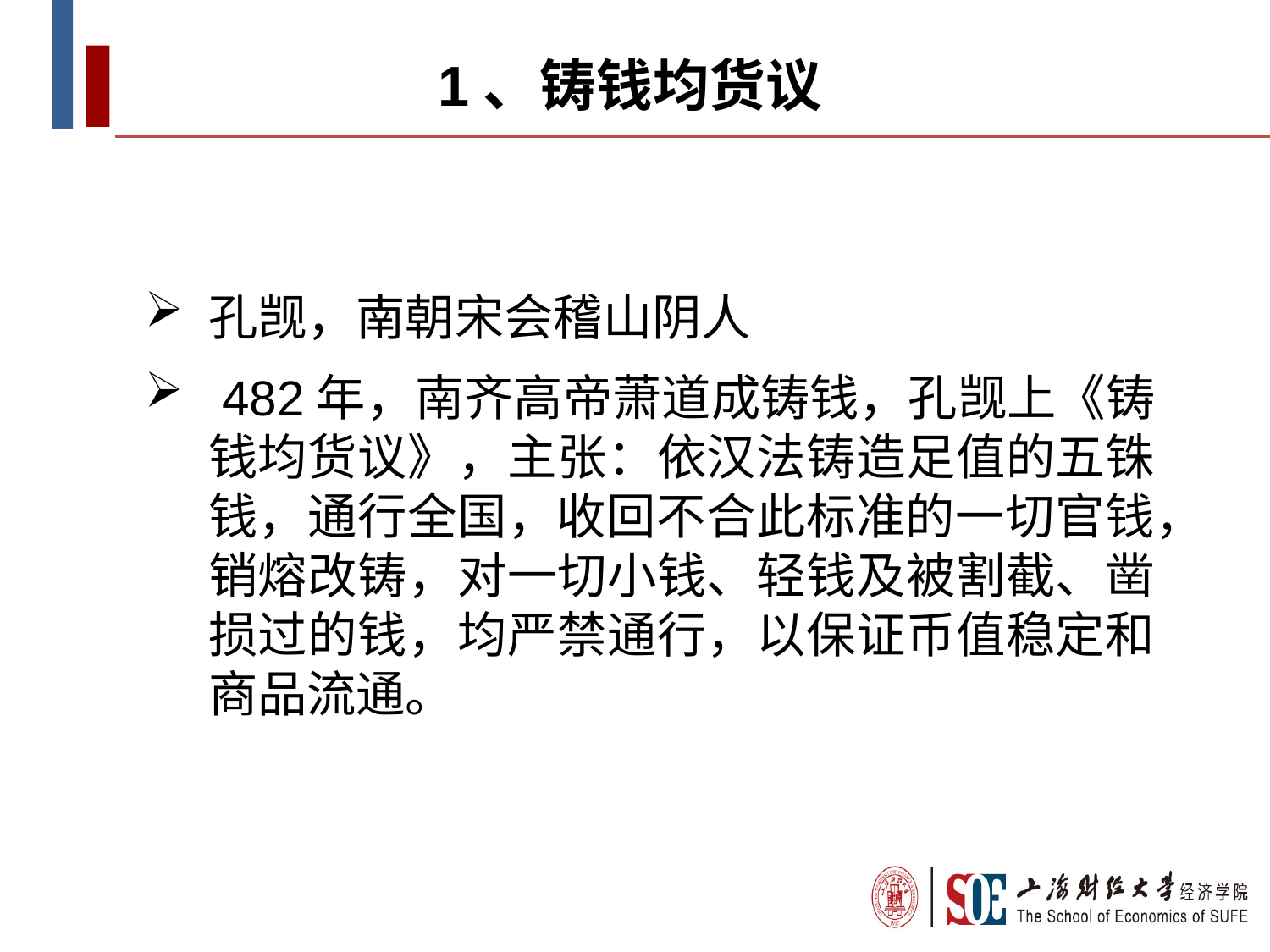

1、铸钱均货议
孔觊，南朝宋会稽山阴人
 482年，南齐高帝萧道成铸钱，孔觊上《铸钱均货议》，主张：依汉法铸造足值的五铢钱，通行全国，收回不合此标准的一切官钱，销熔改铸，对一切小钱、轻钱及被割截、凿损过的钱，均严禁通行，以保证币值稳定和商品流通。